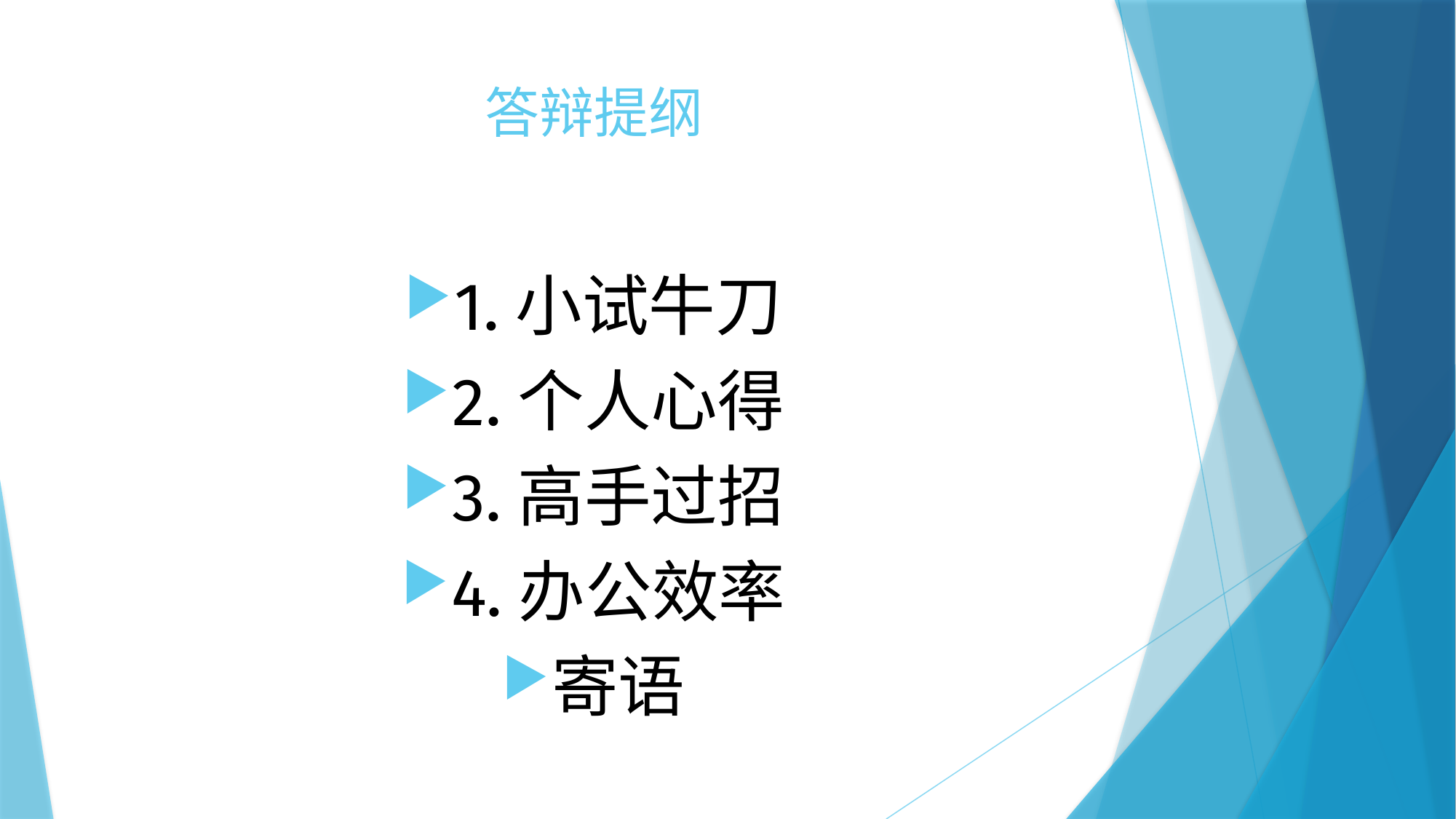

# 答辩提纲
1.小试牛刀
2.个人心得
3.高手过招
4.办公效率
寄语